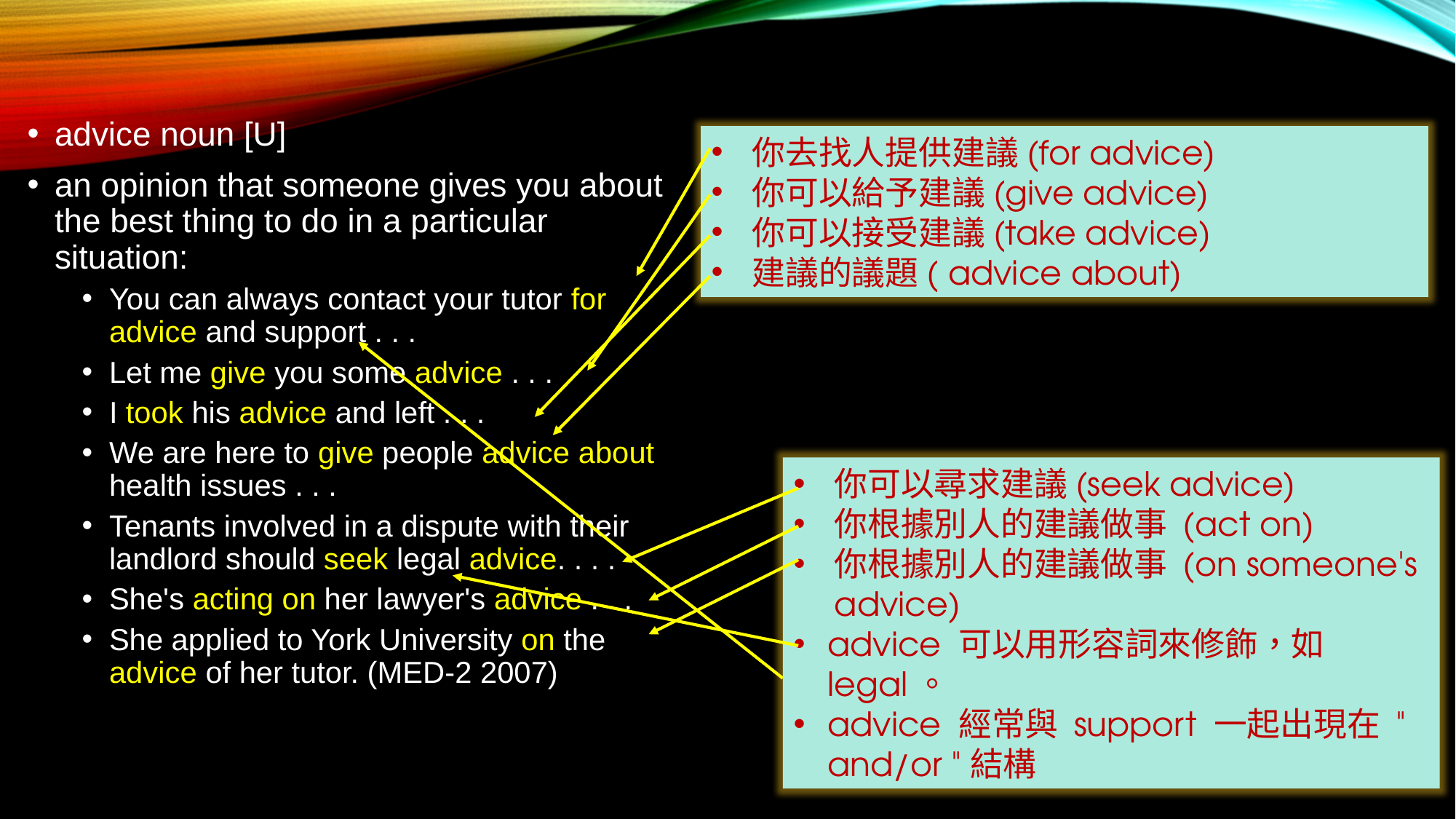

advice noun [U]
an opinion that someone gives you about the best thing to do in a particular situation:
You can always contact your tutor for advice and support . . .
Let me give you some advice . . .
I took his advice and left . . .
We are here to give people advice about health issues . . .
Tenants involved in a dispute with their landlord should seek legal advice. . . .
She's acting on her lawyer's advice . . .
She applied to York University on the advice of her tutor. (MED-2 2007)
你去找人提供建議(for advice)
你可以給予建議(give advice)
你可以接受建議(take advice)
建議的議題( advice about)
你可以尋求建議(seek advice)
你根據別人的建議做事 (act on)
你根據別人的建議做事 (on someone's advice)
advice 可以用形容詞來修飾，如legal。
advice 經常與 support 一起出現在 " and/or "結構